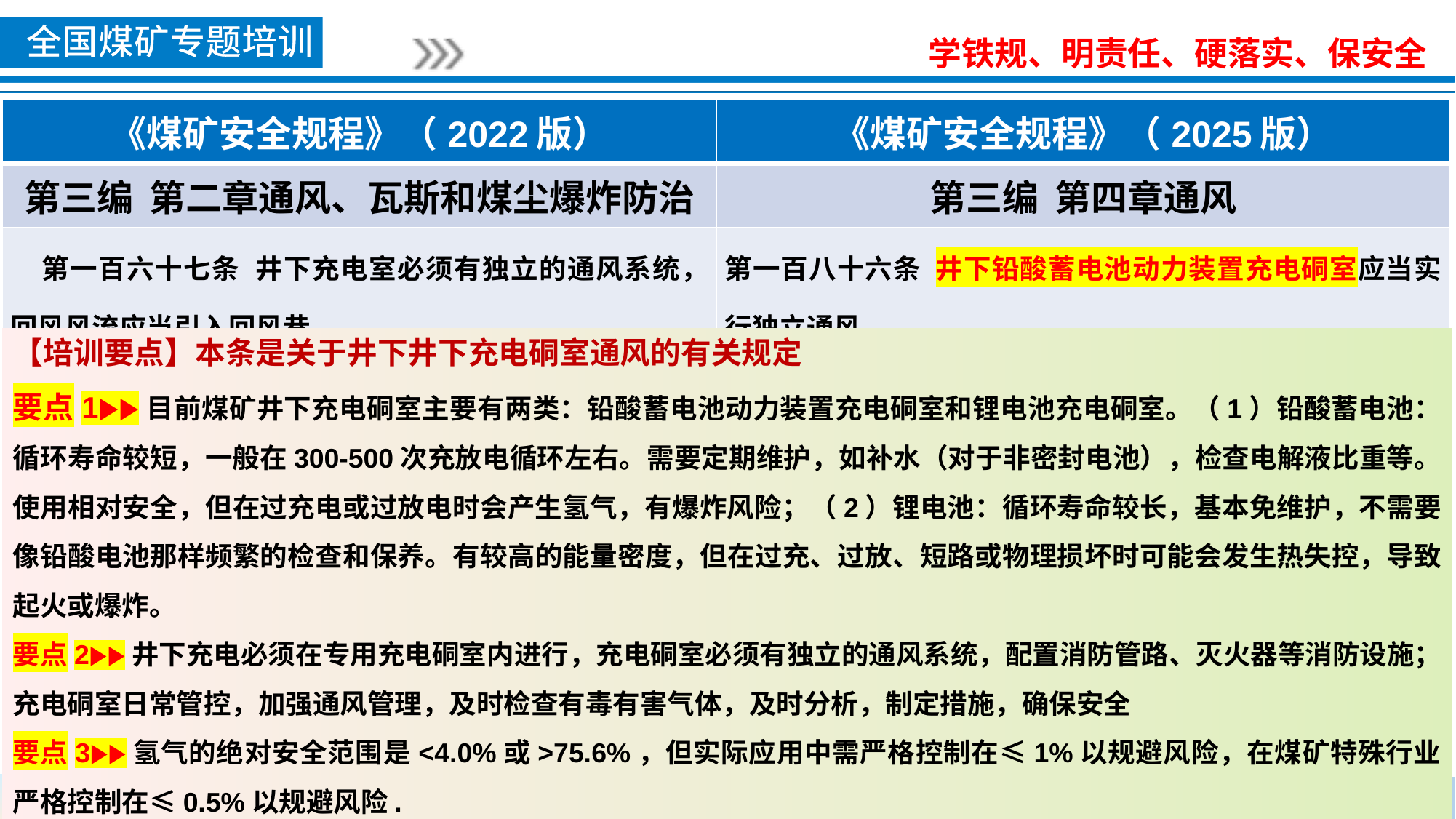

| 《煤矿安全规程》（2022版） | 《煤矿安全规程》（2025版） |
| --- | --- |
| 第三编 第二章通风、瓦斯和煤尘爆炸防治 | 第三编 第四章通风 |
| 第一百六十七条 井下充电室必须有独立的通风系统，回风风流应当引入回风巷。 | 第一百八十六条 井下铅酸蓄电池动力装置充电硐室应当实行独立通风。 |
【培训要点】本条是关于井下井下充电硐室通风的有关规定
要点1▶▶目前煤矿井下充电硐室主要有两类：铅酸蓄电池动力装置充电硐室和锂电池充电硐室。（1）铅酸蓄电池：循环寿命较短，一般在300-500次充放电循环左右。需要定期维护，如补水（对于非密封电池），检查电解液比重等。使用相对安全，但在过充电或过放电时会产生氢气，有爆炸风险；（2）锂电池：循环寿命较长，基本免维护，不需要像铅酸电池那样频繁的检查和保养。有较高的能量密度，但在过充、过放、短路或物理损坏时可能会发生热失控，导致起火或爆炸。
要点2▶▶井下充电必须在专用充电硐室内进行，充电硐室必须有独立的通风系统，配置消防管路、灭火器等消防设施；充电硐室日常管控，加强通风管理，及时检查有毒有害气体，及时分析，制定措施，确保安全
要点3▶▶氢气的绝对安全范围是‌<4.0%或>75.6%‌，但实际应用中需严格控制在‌≤1%‌以规避风险，在煤矿特殊行业‌严格控制在‌≤0.5%‌以规避风险.